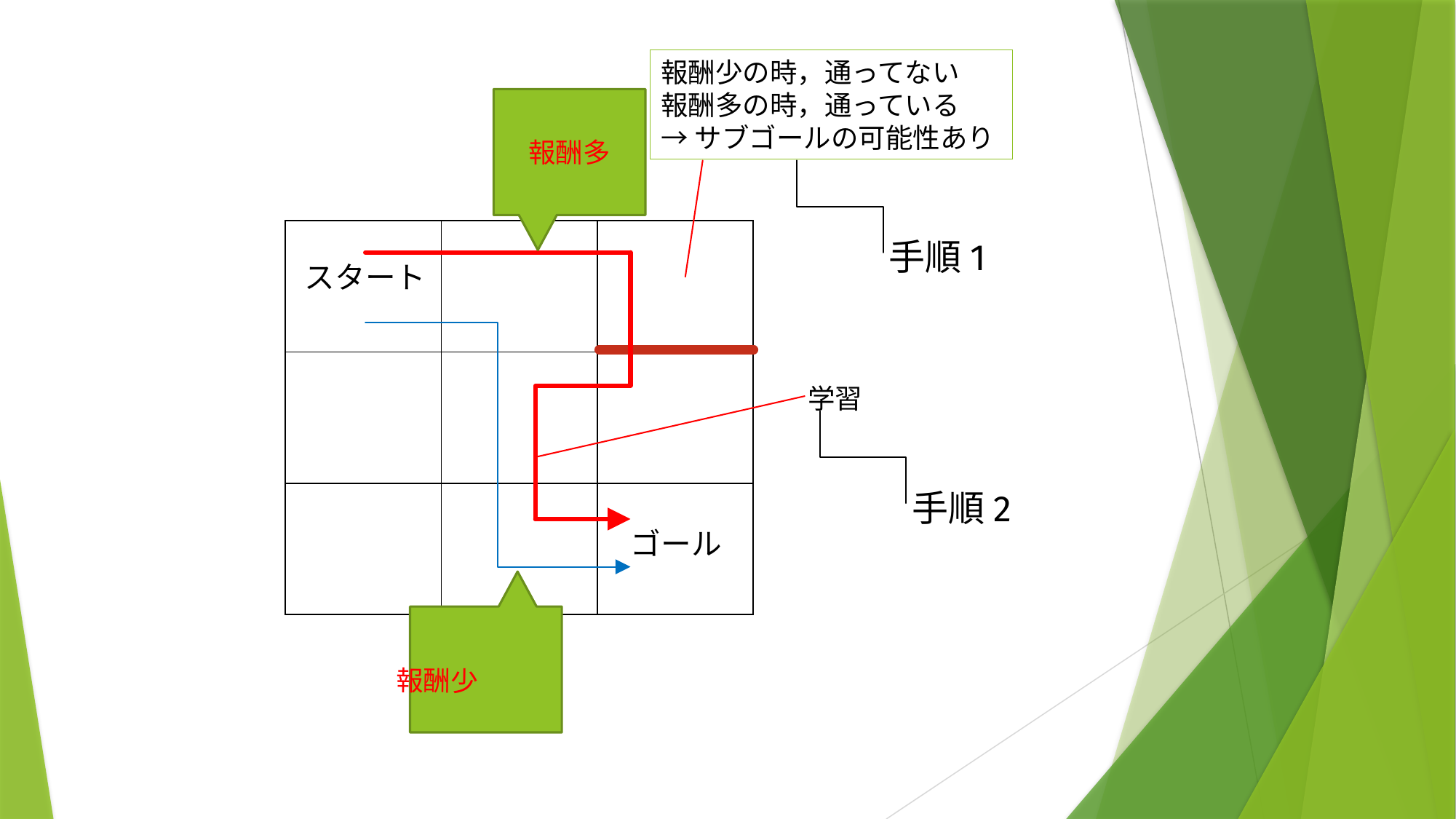

報酬少の時，通ってない
報酬多の時，通っている
→サブゴールの可能性あり
報酬多
|  |  |  |
| --- | --- | --- |
|  |  |  |
|  |  |  |
手順1
スタート
学習
手順2
ゴール
報酬少